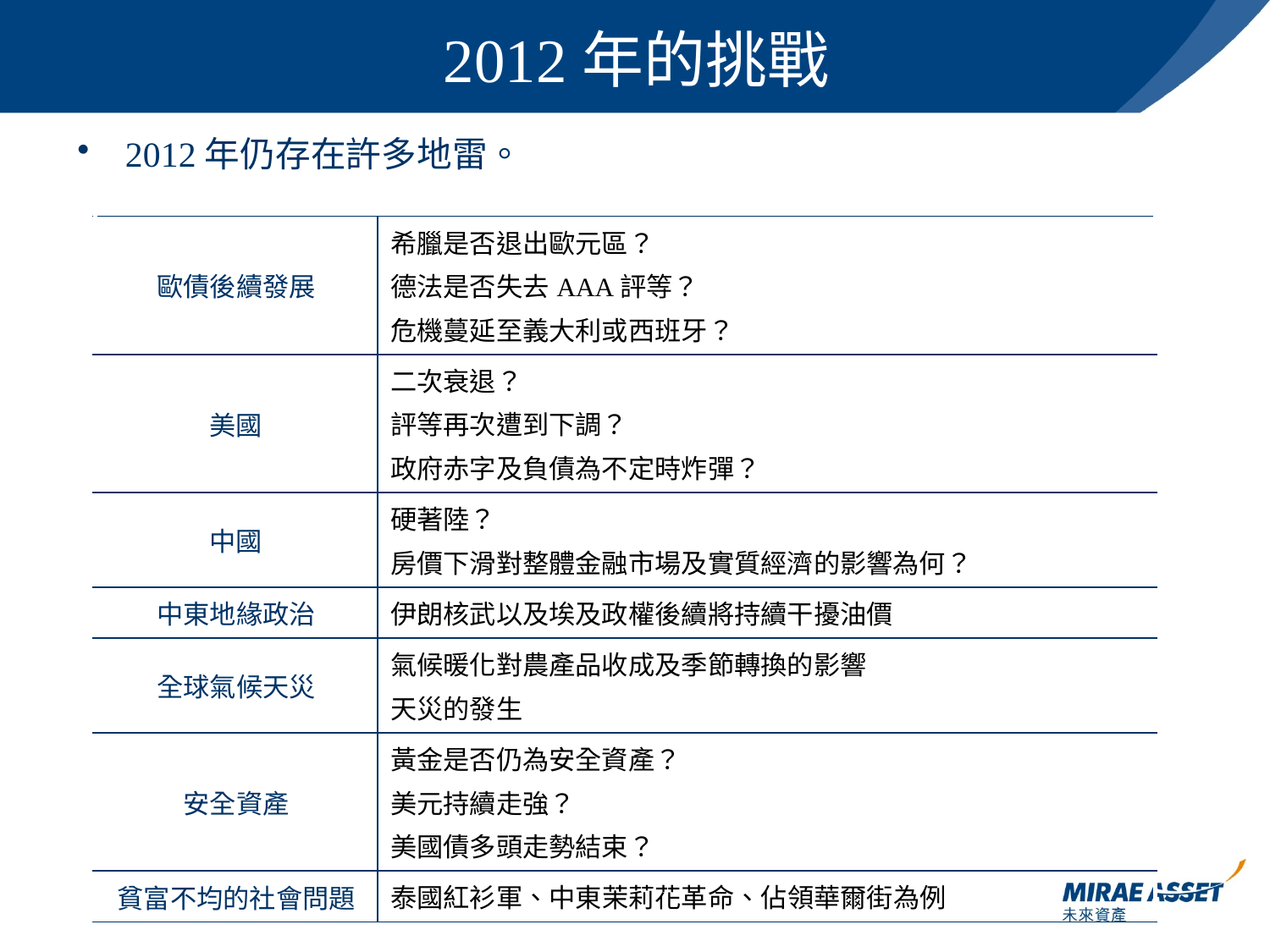

# 2012年的挑戰
2012年仍存在許多地雷。
| 歐債後續發展 | 希臘是否退出歐元區？ 德法是否失去AAA評等？ 危機蔓延至義大利或西班牙？ |
| --- | --- |
| 美國 | 二次衰退？ 評等再次遭到下調？ 政府赤字及負債為不定時炸彈？ |
| 中國 | 硬著陸？ 房價下滑對整體金融市場及實質經濟的影響為何？ |
| 中東地緣政治 | 伊朗核武以及埃及政權後續將持續干擾油價 |
| 全球氣候天災 | 氣候暖化對農產品收成及季節轉換的影響 天災的發生 |
| 安全資產 | 黃金是否仍為安全資產？ 美元持續走強？ 美國債多頭走勢結束？ |
| 貧富不均的社會問題 | 泰國紅衫軍、中東茉莉花革命、佔領華爾街為例 |